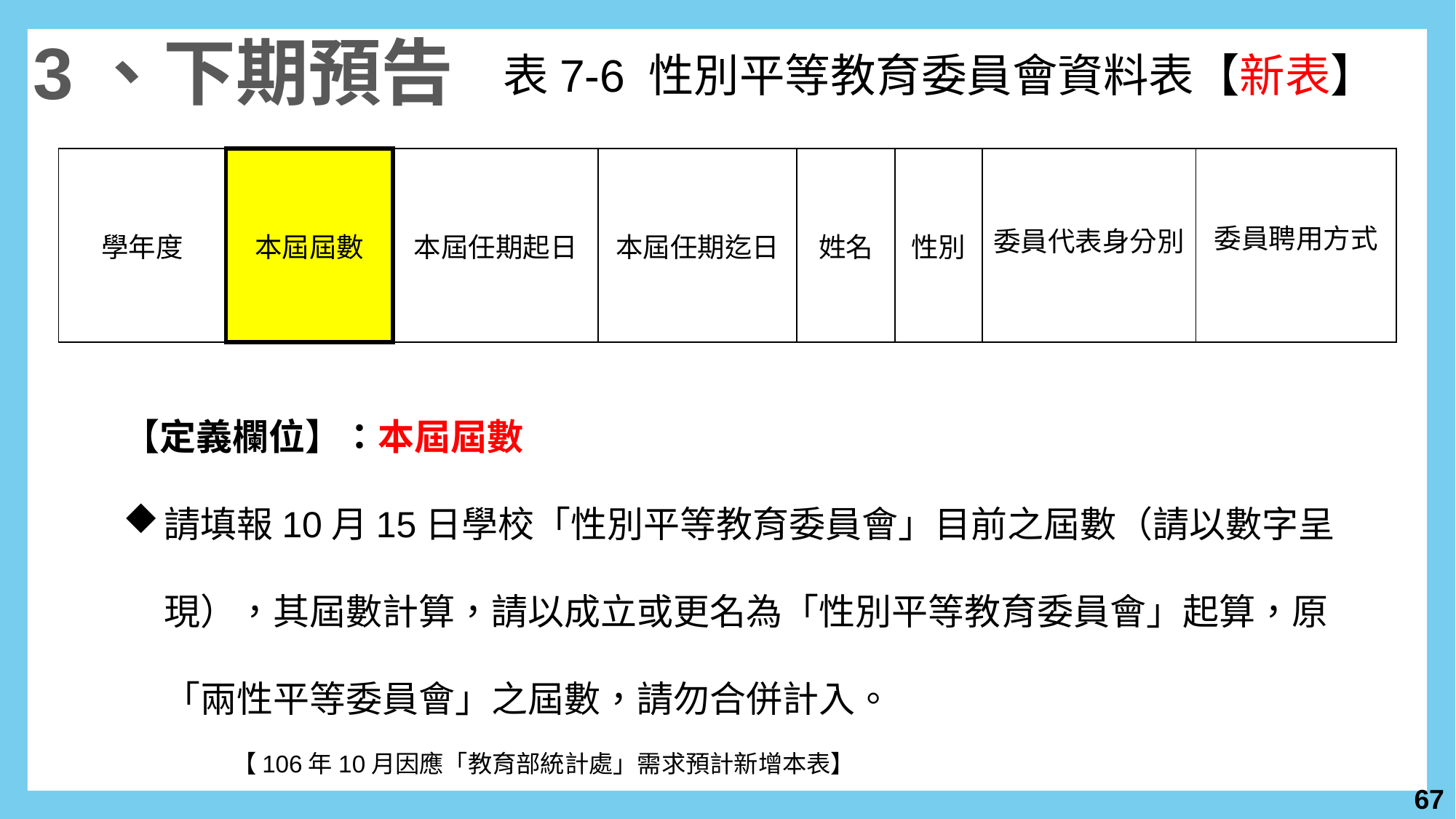

3、下期預告
表7-6 性別平等教育委員會資料表【新表】

| 學年度 | 本屆屆數 | 本屆任期起日 | 本屆任期迄日 | 姓名 | 性別 | 委員代表身分別 | 委員聘用方式 |
| --- | --- | --- | --- | --- | --- | --- | --- |
【定義欄位】：本屆屆數
請填報10月15日學校「性別平等教育委員會」目前之屆數（請以數字呈現），其屆數計算，請以成立或更名為「性別平等教育委員會」起算，原「兩性平等委員會」之屆數，請勿合併計入。
	【106年10月因應「教育部統計處」需求預計新增本表】
67